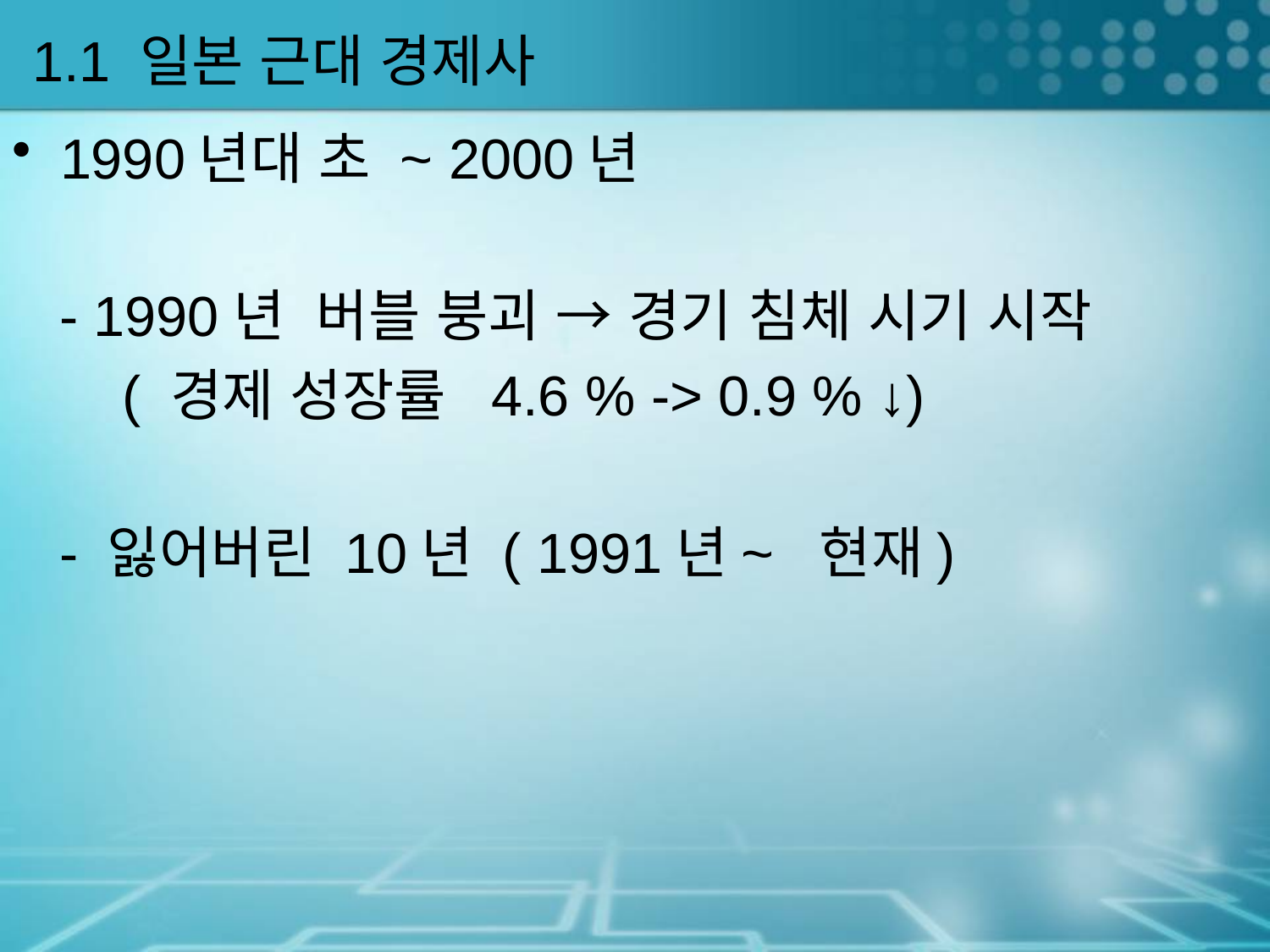

# 1.1 일본 근대 경제사
1990년대 초 ~ 2000년

   - 1990년  버블 붕괴 → 경기 침체 시기 시작
       ( 경제 성장률  4.6 % -> 0.9 % ↓)

   - 잃어버린 10년 ( 1991년~  현재)